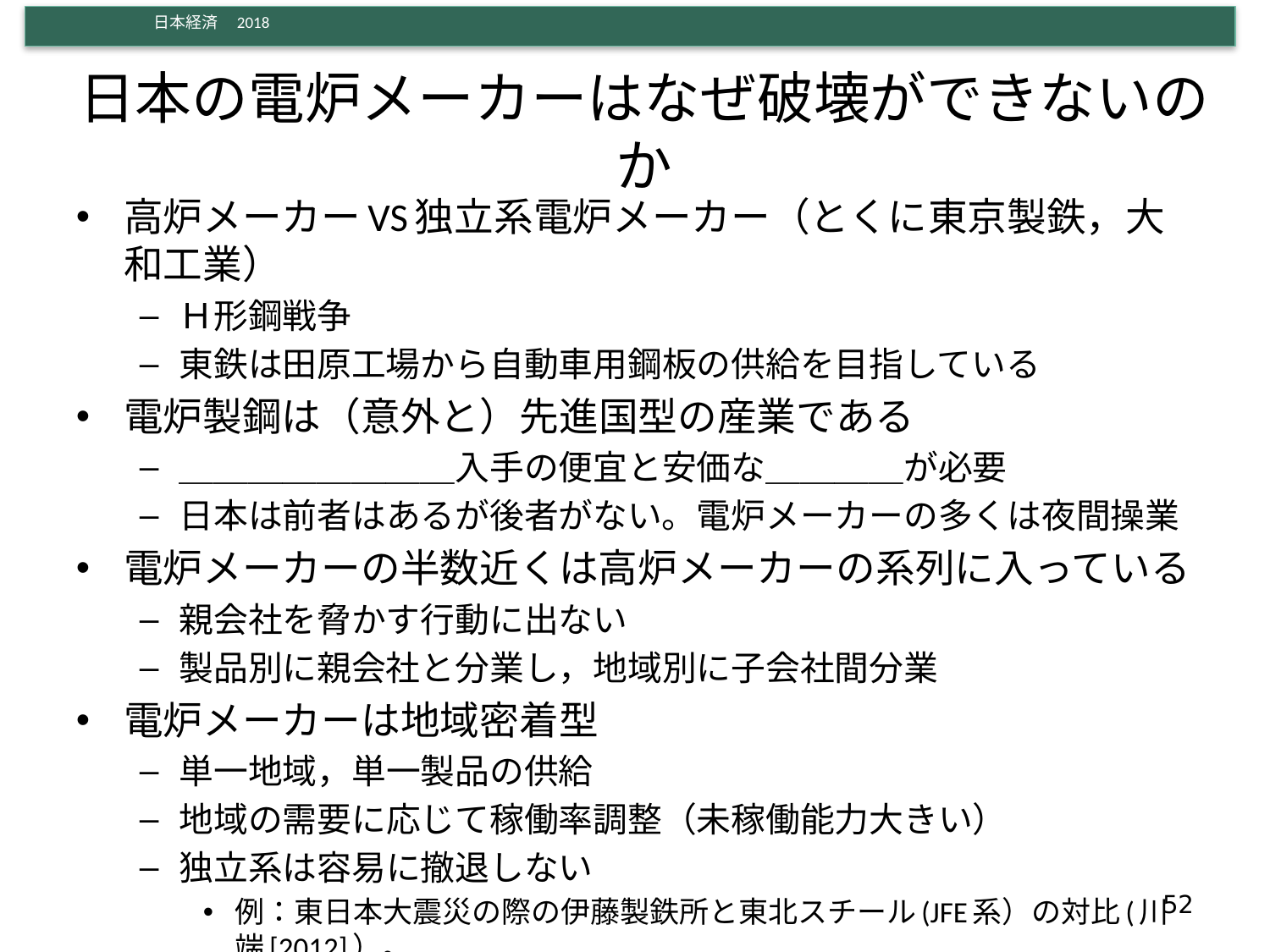

# 日本の電炉メーカーはなぜ破壊ができないのか
高炉メーカーVS独立系電炉メーカー（とくに東京製鉄，大和工業）
Ｈ形鋼戦争
東鉄は田原工場から自動車用鋼板の供給を目指している
電炉製鋼は（意外と）先進国型の産業である
＿＿＿＿＿＿＿＿入手の便宜と安価な＿＿＿＿が必要
日本は前者はあるが後者がない。電炉メーカーの多くは夜間操業
電炉メーカーの半数近くは高炉メーカーの系列に入っている
親会社を脅かす行動に出ない
製品別に親会社と分業し，地域別に子会社間分業
電炉メーカーは地域密着型
単一地域，単一製品の供給
地域の需要に応じて稼働率調整（未稼働能力大きい）
独立系は容易に撤退しない
例：東日本大震災の際の伊藤製鉄所と東北スチール(JFE系）の対比(川端[2012]）。
52